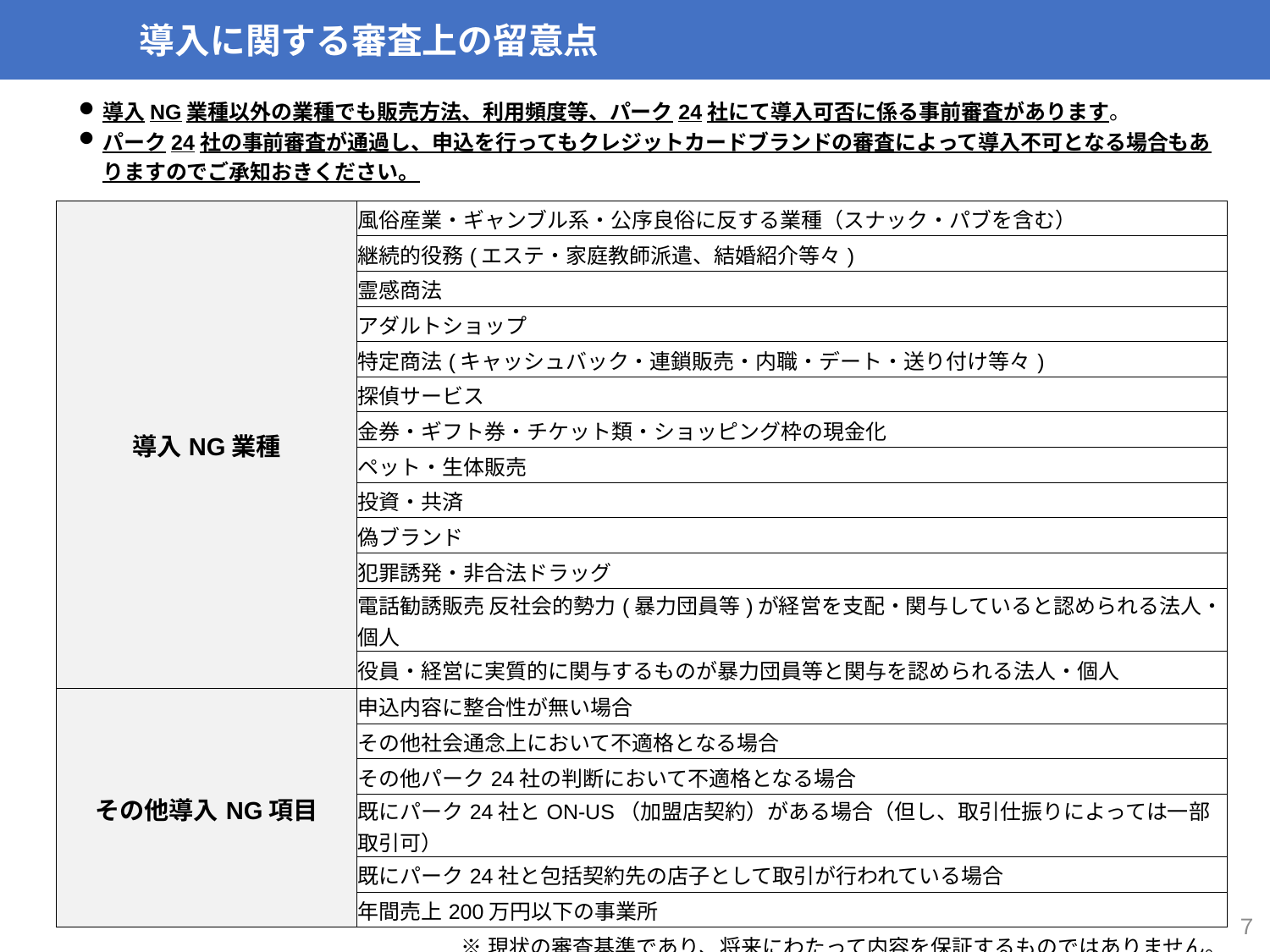

導入に関する審査上の留意点
導入NG業種以外の業種でも販売方法、利用頻度等、パーク24社にて導入可否に係る事前審査があります。
パーク24社の事前審査が通過し、申込を行ってもクレジットカードブランドの審査によって導入不可となる場合もありますのでご承知おきください。
| 導入NG業種 | ⾵俗産業・ギャンブル系・公序良俗に反する業種（スナック・パブを含む） |
| --- | --- |
|  | 継続的役務(エステ・家庭教師派遣、結婚紹介等々) |
|  | 霊感商法 |
|  | アダルトショップ |
|  | 特定商法(キャッシュバック・連鎖販売・内職・デート・送り付け等々) |
|  | 探偵サービス |
|  | ⾦券・ギフト券・チケット類・ショッピング枠の現⾦化 |
|  | ペット・⽣体販売 |
|  | 投資・共済 |
|  | 偽ブランド |
|  | 犯罪誘発・⾮合法ドラッグ |
|  | 電話勧誘販売 反社会的勢⼒(暴⼒団員等)が経営を⽀配・関与していると認められる法⼈・個⼈ |
|  | 役員・経営に実質的に関与するものが暴⼒団員等と関与を認められる法⼈・個⼈ |
| その他導入NG項目 | 申込内容に整合性が無い場合 |
|  | その他社会通念上において不適格となる場合 |
|  | その他パーク24社の判断において不適格となる場合 |
|  | 既にパーク24社とON-US（加盟店契約）がある場合（但し、取引仕振りによっては一部取引可） |
|  | 既にパーク24社と包括契約先の店子として取引が行われている場合 |
|  | 年間売上200万円以下の事業所 |
|  | ※現状の審査基準であり、将来にわたって内容を保証するものではありません。 |
７